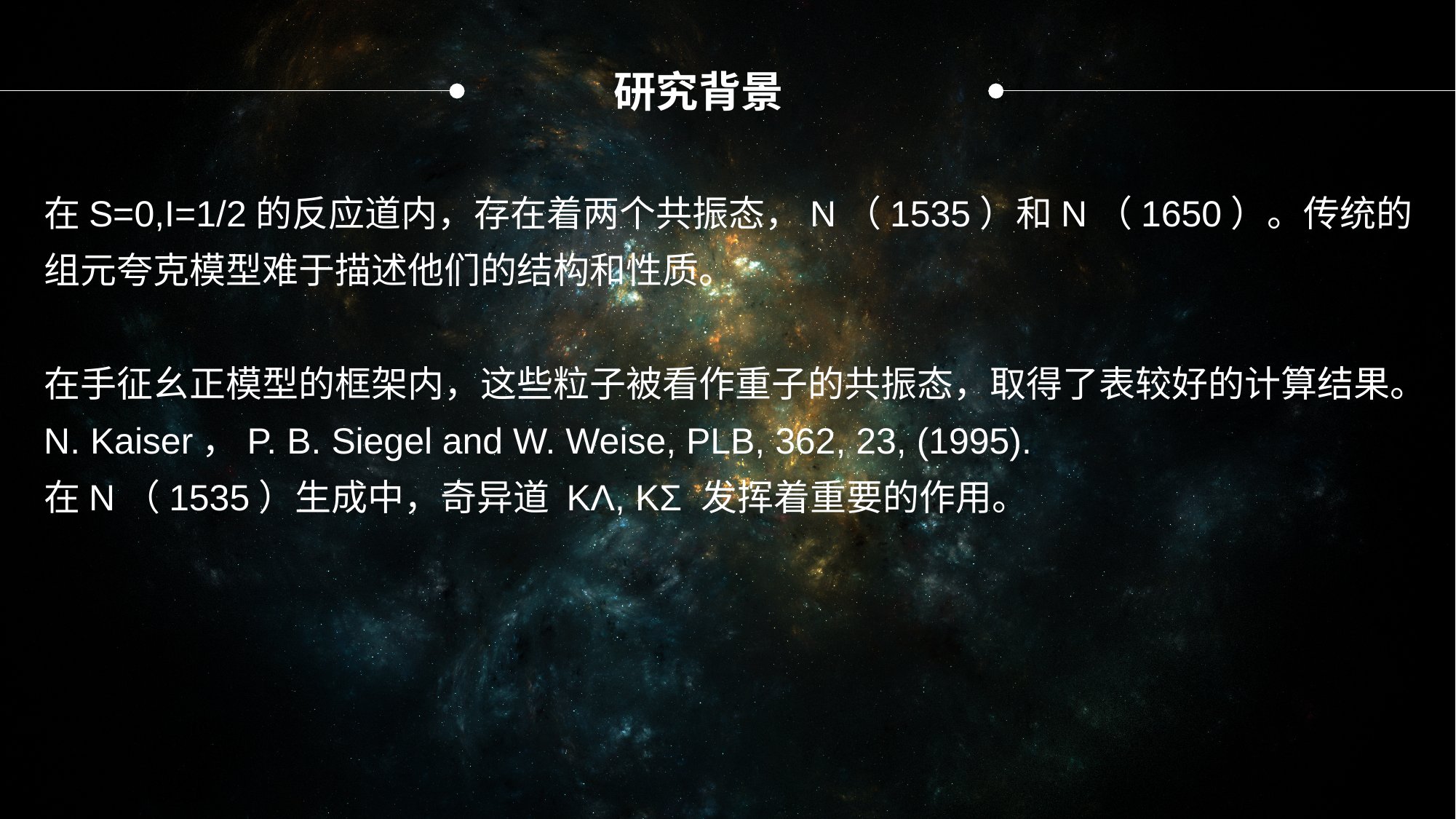

研究背景
在S=0,I=1/2的反应道内，存在着两个共振态，N（1535）和N（1650）。传统的组元夸克模型难于描述他们的结构和性质。

在手征幺正模型的框架内，这些粒子被看作重子的共振态，取得了表较好的计算结果。
N. Kaiser，P. B. Siegel and W. Weise, PLB, 362, 23, (1995).
在N（1535）生成中，奇异道 KΛ, KΣ 发挥着重要的作用。